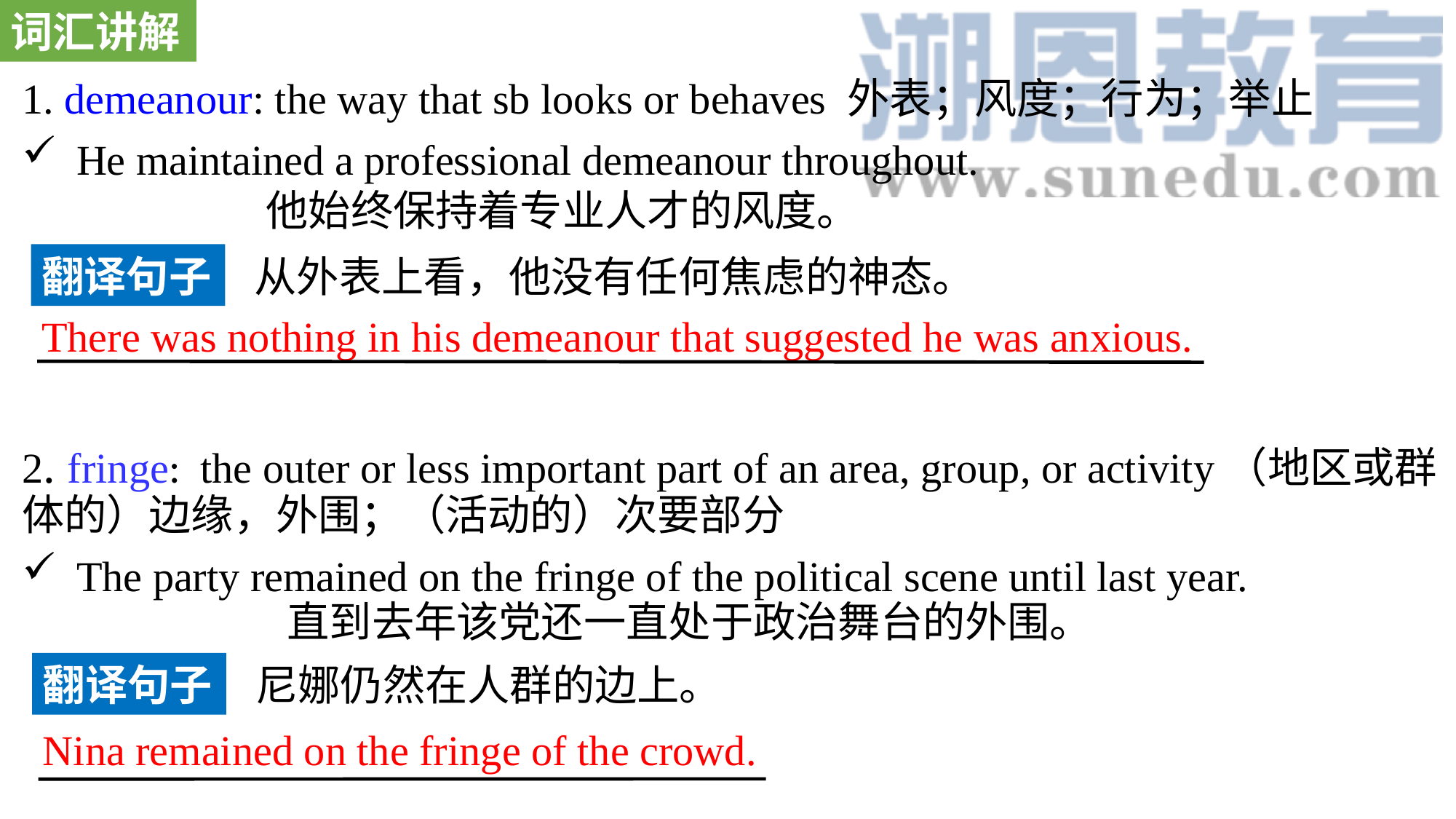

词汇讲解
1. demeanour: the way that sb looks or behaves 外表；风度；行为；举止
He maintained a professional demeanour throughout.                                                              他始终保持着专业人才的风度。

2. fringe:  the outer or less important part of an area, group, or activity（地区或群体的）边缘，外围；（活动的）次要部分
The party remained on the fringe of the political scene until last year.                                      直到去年该党还一直处于政治舞台的外围。
翻译句子
从外表上看，他没有任何焦虑的神态。
There was nothing in his demeanour that suggested he was anxious.
翻译句子
尼娜仍然在人群的边上。
Nina remained on the fringe of the crowd.